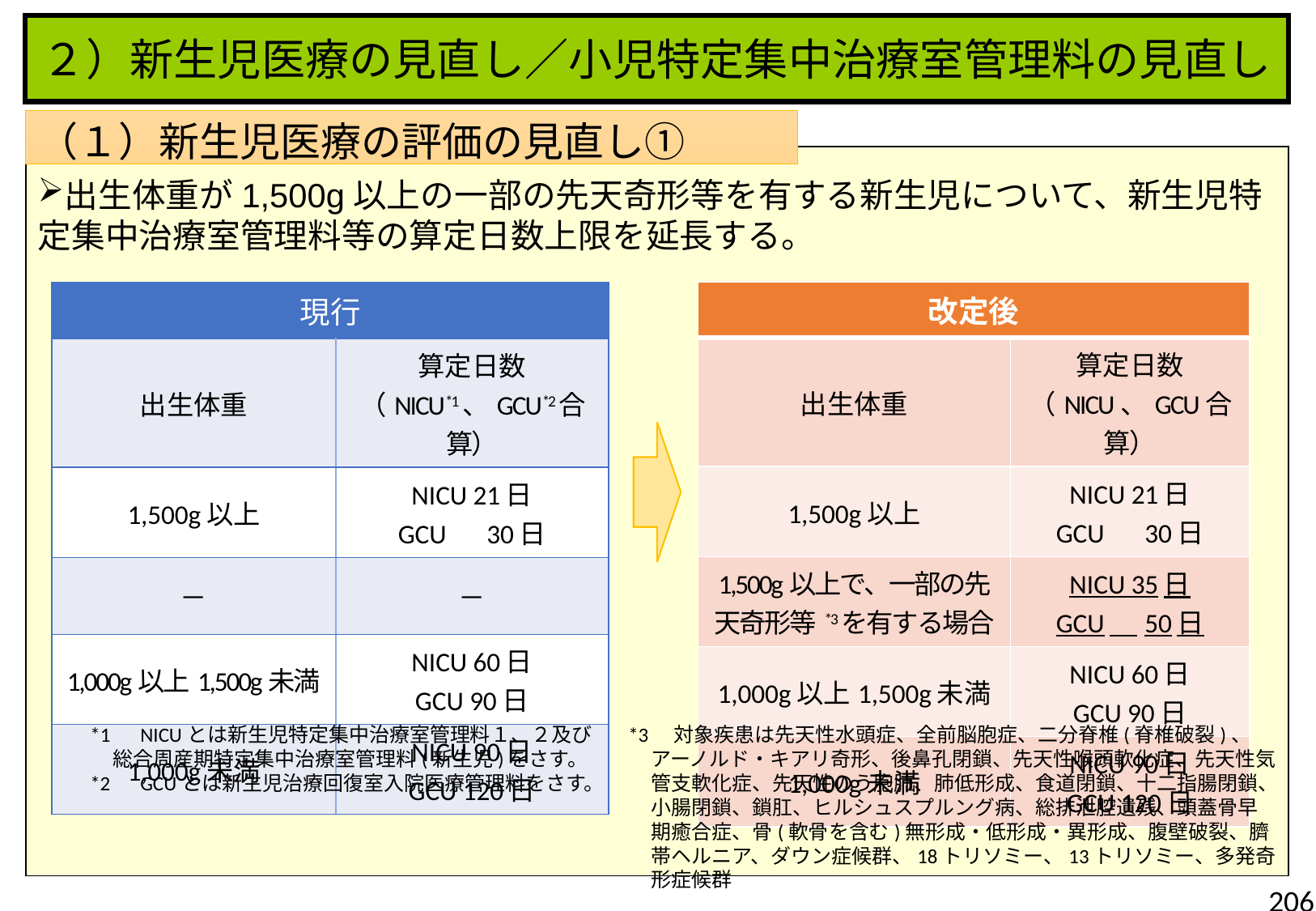

２）新生児医療の見直し／小児特定集中治療室管理料の見直し
（１）新生児医療の評価の見直し①

出生体重が1,500g以上の一部の先天奇形等を有する新生児について、新生児特定集中治療室管理料等の算定日数上限を延長する。
| 改定後 |  |
| --- | --- |
| 出生体重 | 算定日数 （NICU、GCU合算） |
| 1,500g以上 | NICU 21日 GCU　30日 |
| 1,500g以上で、一部の先天奇形等\*3を有する場合 | NICU 35日 GCU　50日 |
| 1,000g以上1,500g未満 | NICU 60日 GCU 90日 |
| 1,000g未満 | NICU 90日 GCU 120日 |
| 現行 |  |
| --- | --- |
| 出生体重 | 算定日数 （NICU\*1、GCU\*2合算） |
| 1,500g以上 | NICU 21日 GCU　30日 |
| － | － |
| 1,000g以上1,500g未満 | NICU 60日 GCU 90日 |
| 1,000g未満 | NICU 90日 GCU 120日 |

*1　NICUとは新生児特定集中治療室管理料１、２及び総合周産期特定集中治療室管理料(新生児)をさす。
*2　GCUとは新生児治療回復室入院医療管理料をさす。
*3　対象疾患は先天性水頭症、全前脳胞症、二分脊椎(脊椎破裂)、アーノルド・キアリ奇形、後鼻孔閉鎖、先天性喉頭軟化症、先天性気管支軟化症、先天性のう胞肺、肺低形成、食道閉鎖、十二指腸閉鎖、小腸閉鎖、鎖肛、ヒルシュスプルング病、総排泄腔遺残、頭蓋骨早期癒合症、骨(軟骨を含む)無形成・低形成・異形成、腹壁破裂、臍帯ヘルニア、ダウン症候群、18トリソミー、13トリソミー、多発奇形症候群
206